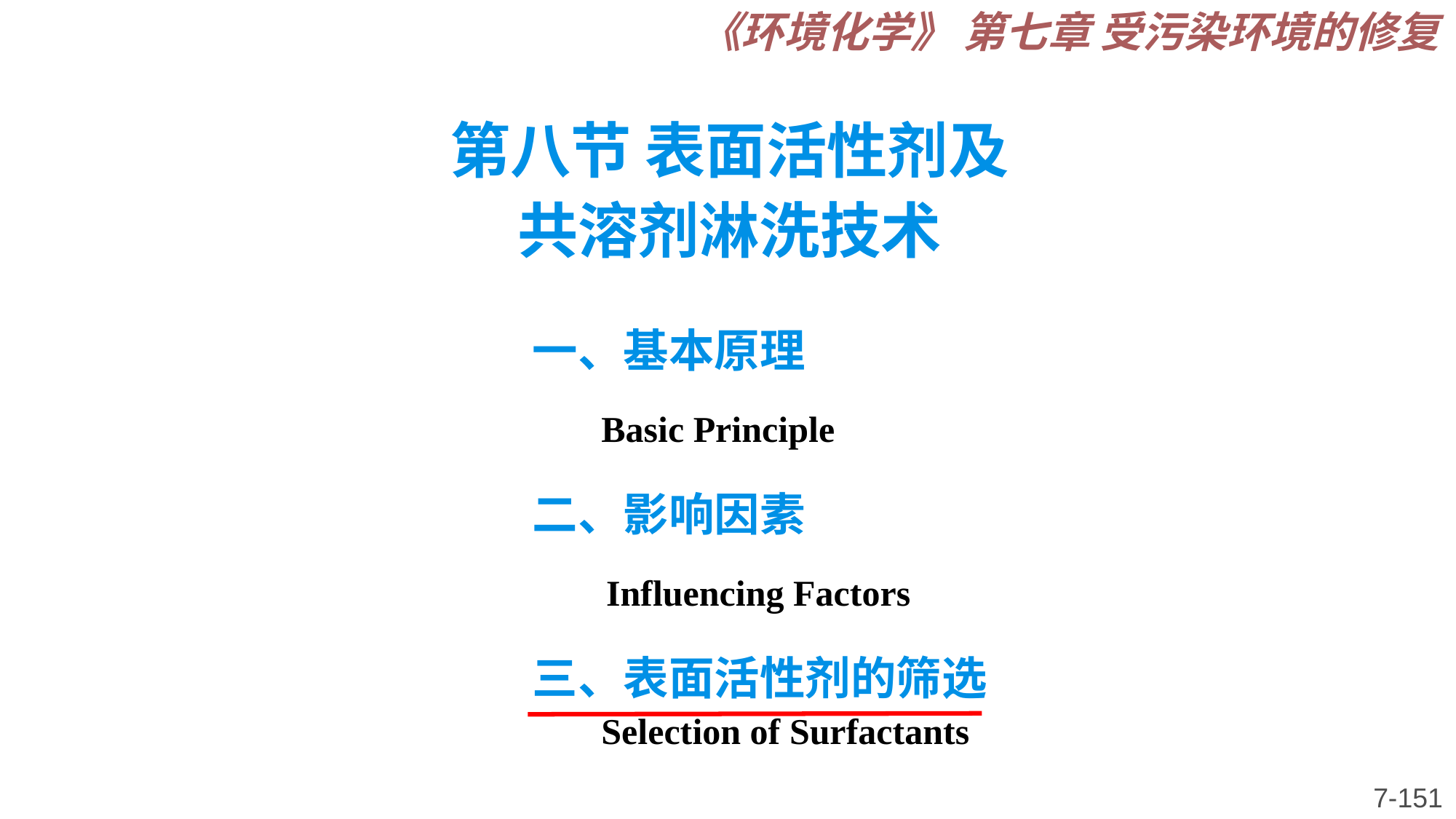

《环境化学》 第七章 受污染环境的修复

第八节 表面活性剂及
共溶剂淋洗技术

一、基本原理
       Basic Principle
二、影响因素
        Influencing Factors
三、表面活性剂的筛选
     Selection of Surfactants

7-151